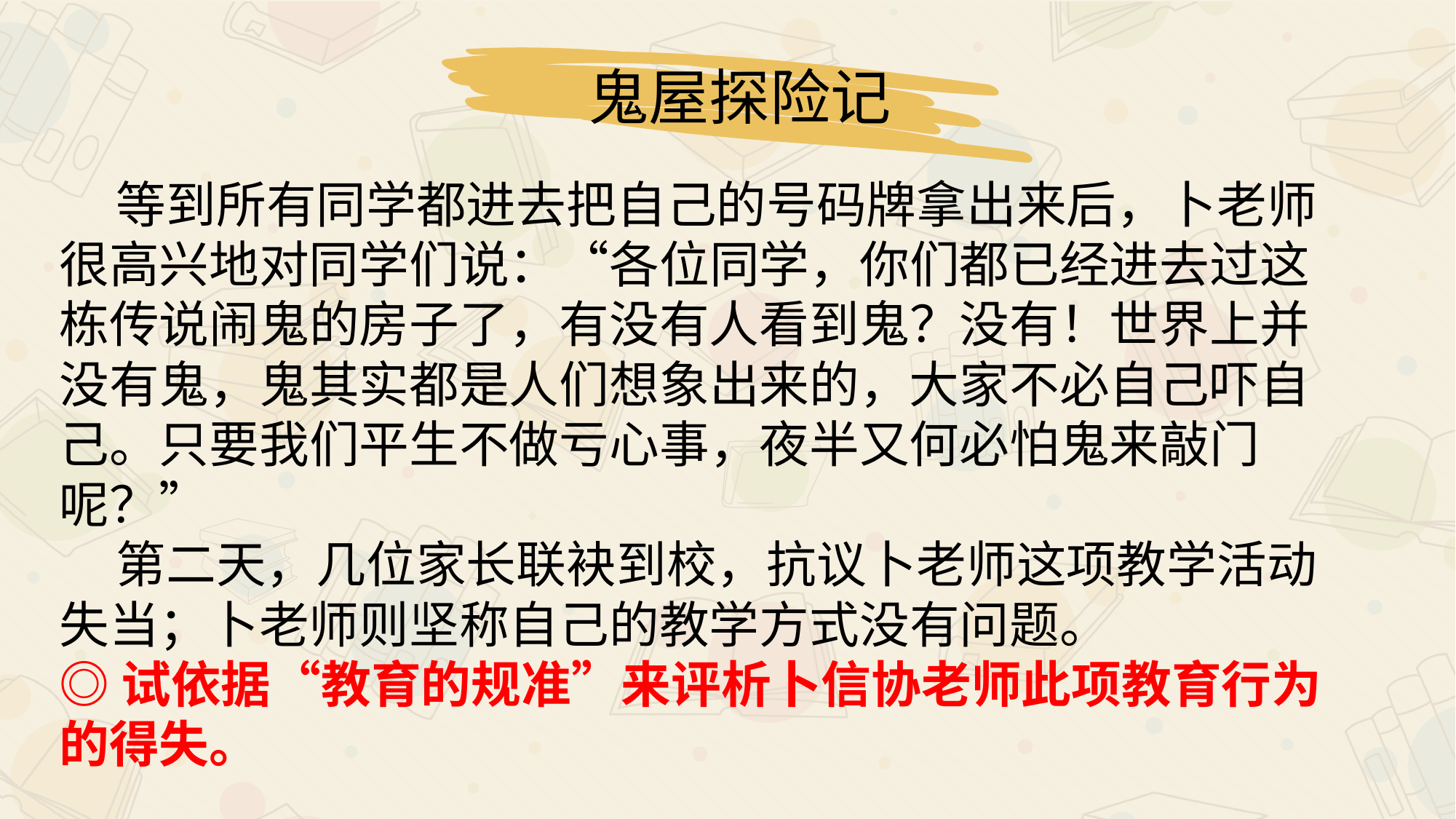

鬼屋探险记
    等到所有同学都进去把自己的号码牌拿出来后，卜老师很高兴地对同学们说：“各位同学，你们都已经进去过这栋传说闹鬼的房子了，有没有人看到鬼？没有！世界上并没有鬼，鬼其实都是人们想象出来的，大家不必自己吓自己。只要我们平生不做亏心事，夜半又何必怕鬼来敲门呢？”
    第二天，几位家长联袂到校，抗议卜老师这项教学活动失当；卜老师则坚称自己的教学方式没有问题。
◎试依据“教育的规准”来评析卜信协老师此项教育行为的得失。